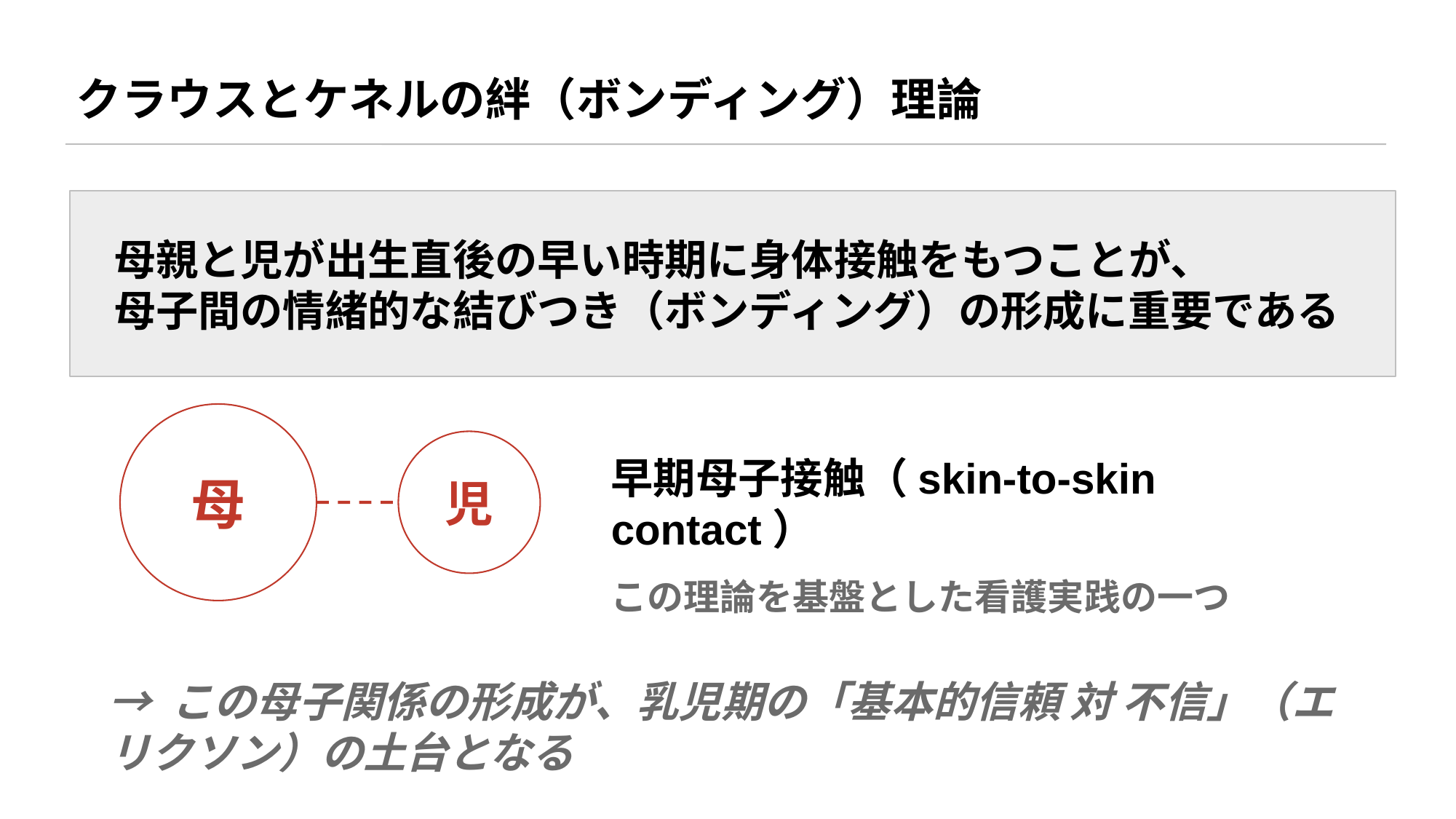

クラウスとケネルの絆（ボンディング）理論

母親と児が出生直後の早い時期に身体接触をもつことが、
母子間の情緒的な結びつき（ボンディング）の形成に重要である

母

児
早期母子接触（skin-to-skin contact）

この理論を基盤とした看護実践の一つ
→ この母子関係の形成が、乳児期の「基本的信頼 対 不信」（エリクソン）の土台となる